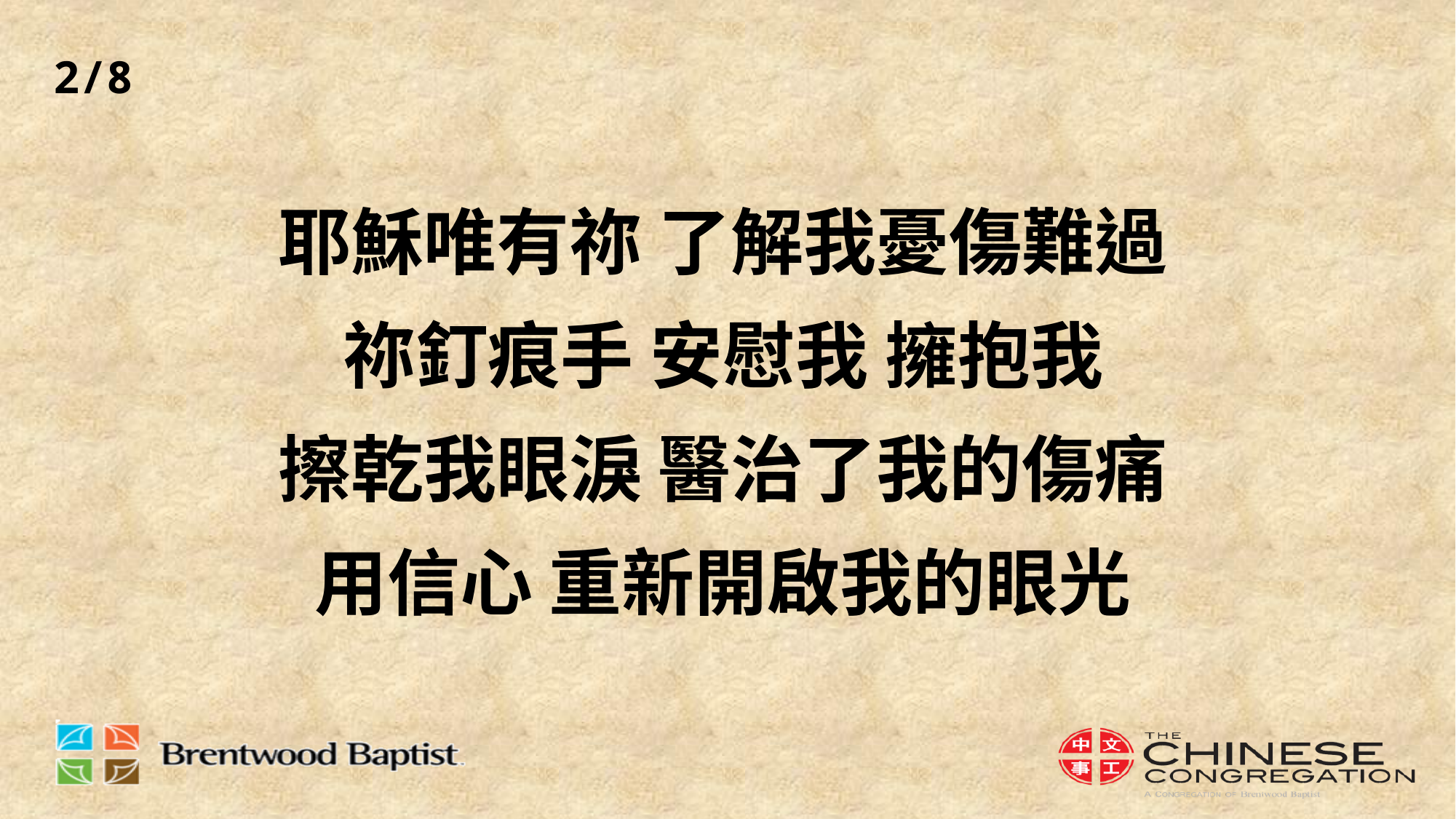

2/8
# 耶穌唯有祢 了解我憂傷難過 祢釘痕手 安慰我 擁抱我 擦乾我眼淚 醫治了我的傷痛 用信心 重新開啟我的眼光